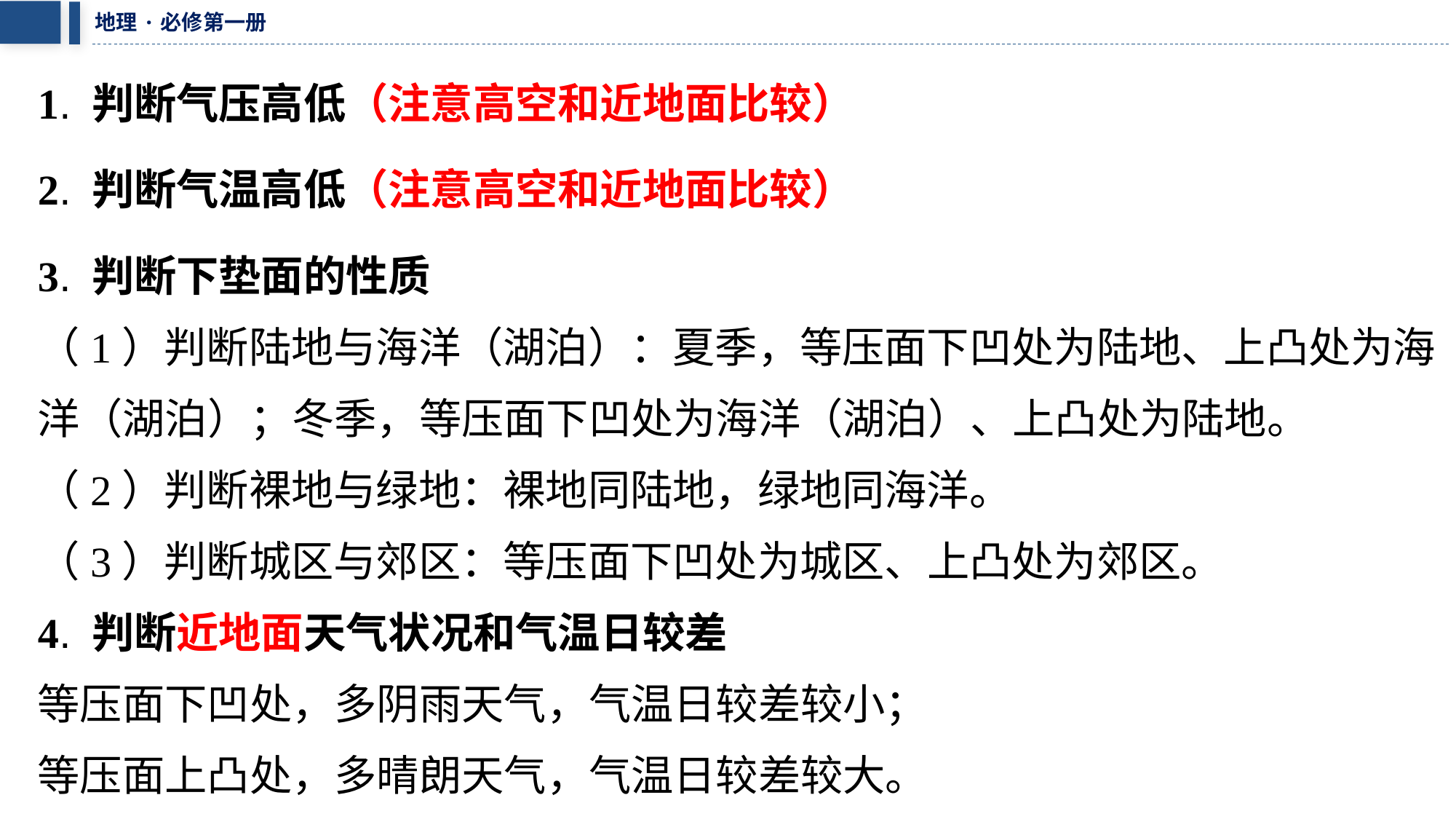

1. 判断气压高低（注意高空和近地面比较）
2. 判断气温高低（注意高空和近地面比较）
3. 判断下垫面的性质
（1）判断陆地与海洋（湖泊）：夏季，等压面下凹处为陆地、上凸处为海
洋（湖泊）；冬季，等压面下凹处为海洋（湖泊）、上凸处为陆地。
（2）判断裸地与绿地：裸地同陆地，绿地同海洋。
（3）判断城区与郊区：等压面下凹处为城区、上凸处为郊区。
4. 判断近地面天气状况和气温日较差
等压面下凹处，多阴雨天气，气温日较差较小；
等压面上凸处，多晴朗天气，气温日较差较大。